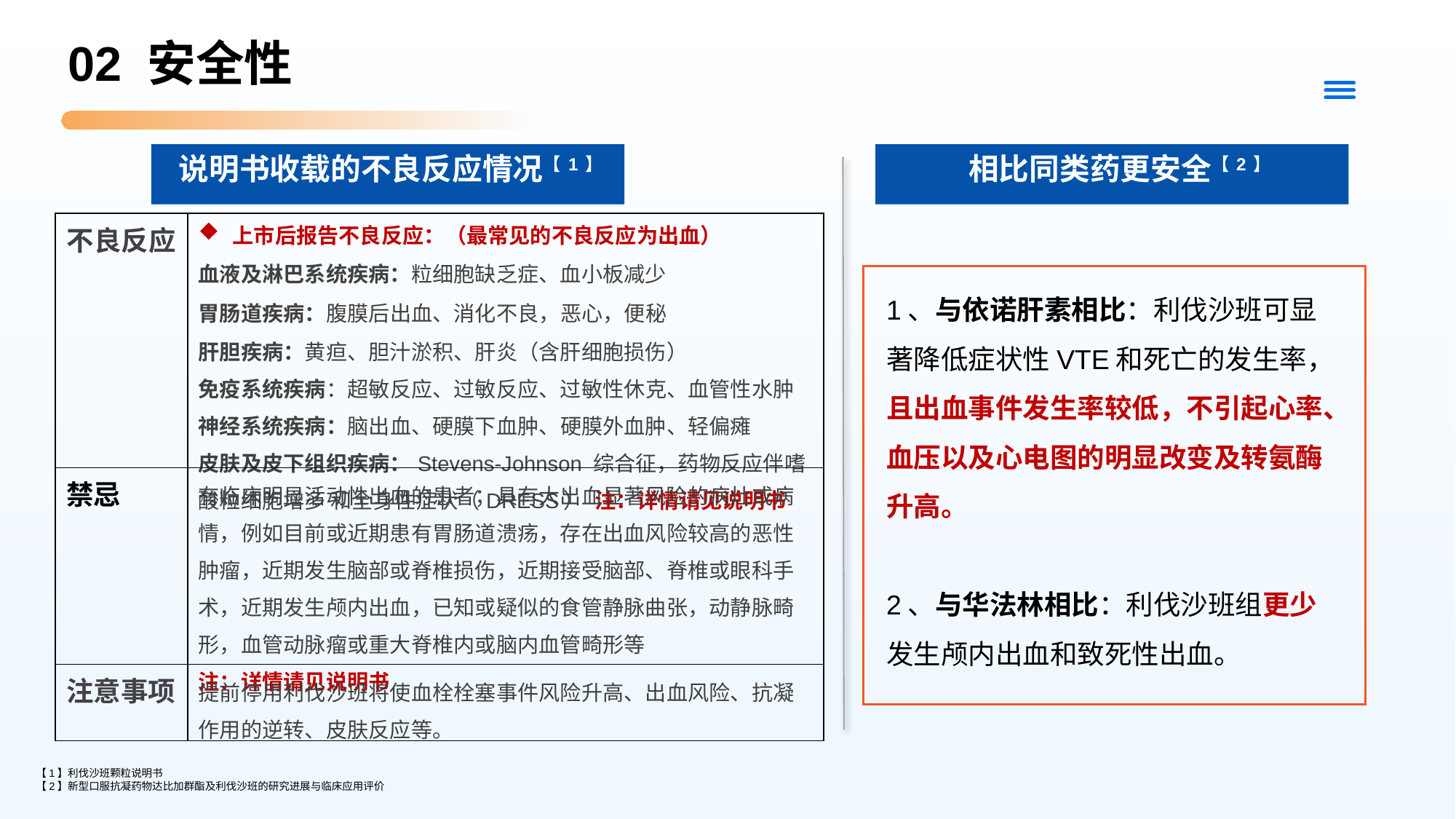

02 安全性
  说明书收载的不良反应情况【1】
              相比同类药更安全【2】
| 不良反应 | 上市后报告不良反应：（最常见的不良反应为出血） 血液及淋巴系统疾病：粒细胞缺乏症、血小板减少 胃肠道疾病：腹膜后出血、消化不良，恶心，便秘 肝胆疾病：黄疸、胆汁淤积、肝炎（含肝细胞损伤） 免疫系统疾病：超敏反应、过敏反应、过敏性休克、血管性水肿 神经系统疾病：脑出血、硬膜下血肿、硬膜外血肿、轻偏瘫 皮肤及皮下组织疾病：Stevens-Johnson 综合征，药物反应伴嗜酸粒细胞增多 和全身性症状（DRESS） 注：详情请见说明书 |
| --- | --- |
| 禁忌 | 有临床明显活动性出血的患者；具有大出血显著风险的病灶或病情，例如目前或近期患有胃肠道溃疡，存在出血风险较高的恶性肿瘤，近期发生脑部或脊椎损伤，近期接受脑部、脊椎或眼科手术，近期发生颅内出血，已知或疑似的食管静脉曲张，动静脉畸形，血管动脉瘤或重大脊椎内或脑内血管畸形等 注：详情请见说明书 |
| 注意事项 | 提前停用利伐沙班将使血栓栓塞事件风险升高、出血风险、抗凝作用的逆转、皮肤反应等。 |

1、与依诺肝素相比：利伐沙班可显著降低症状性VTE和死亡的发生率，且出血事件发生率较低，不引起心率、血压以及心电图的明显改变及转氨酶升高。

2、与华法林相比：利伐沙班组更少发生颅内出血和致死性出血。

【1】利伐沙班颗粒说明书
【2】新型口服抗凝药物达比加群酯及利伐沙班的研究进展与临床应用评价